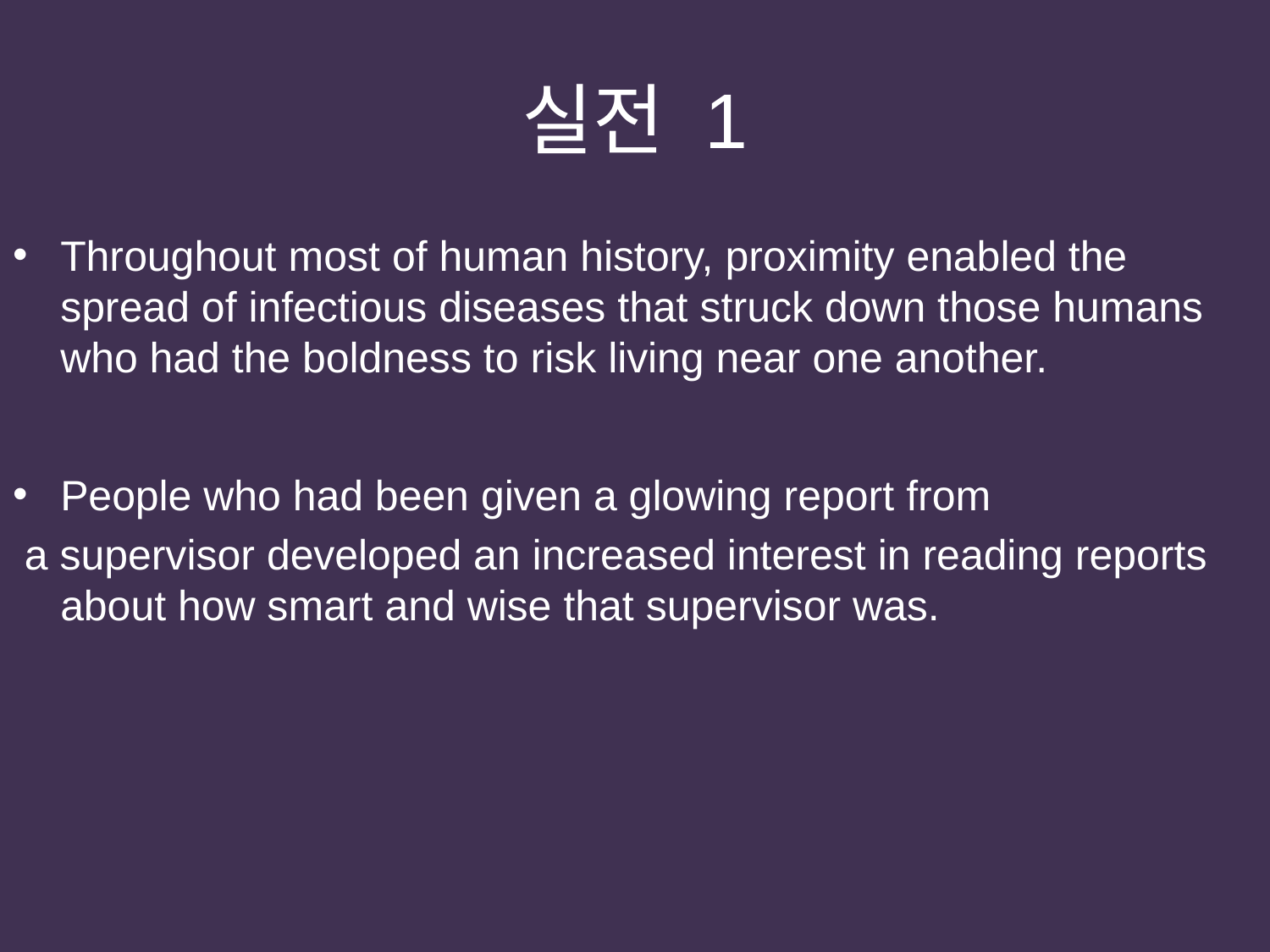

# 실전 1
Throughout most of human history, proximity enabled the    spread of infectious diseases that struck down those humans who had the boldness to risk living near one another.

People who had been given a glowing report from
 a supervisor developed an increased interest in reading reports about how smart and wise that supervisor was.